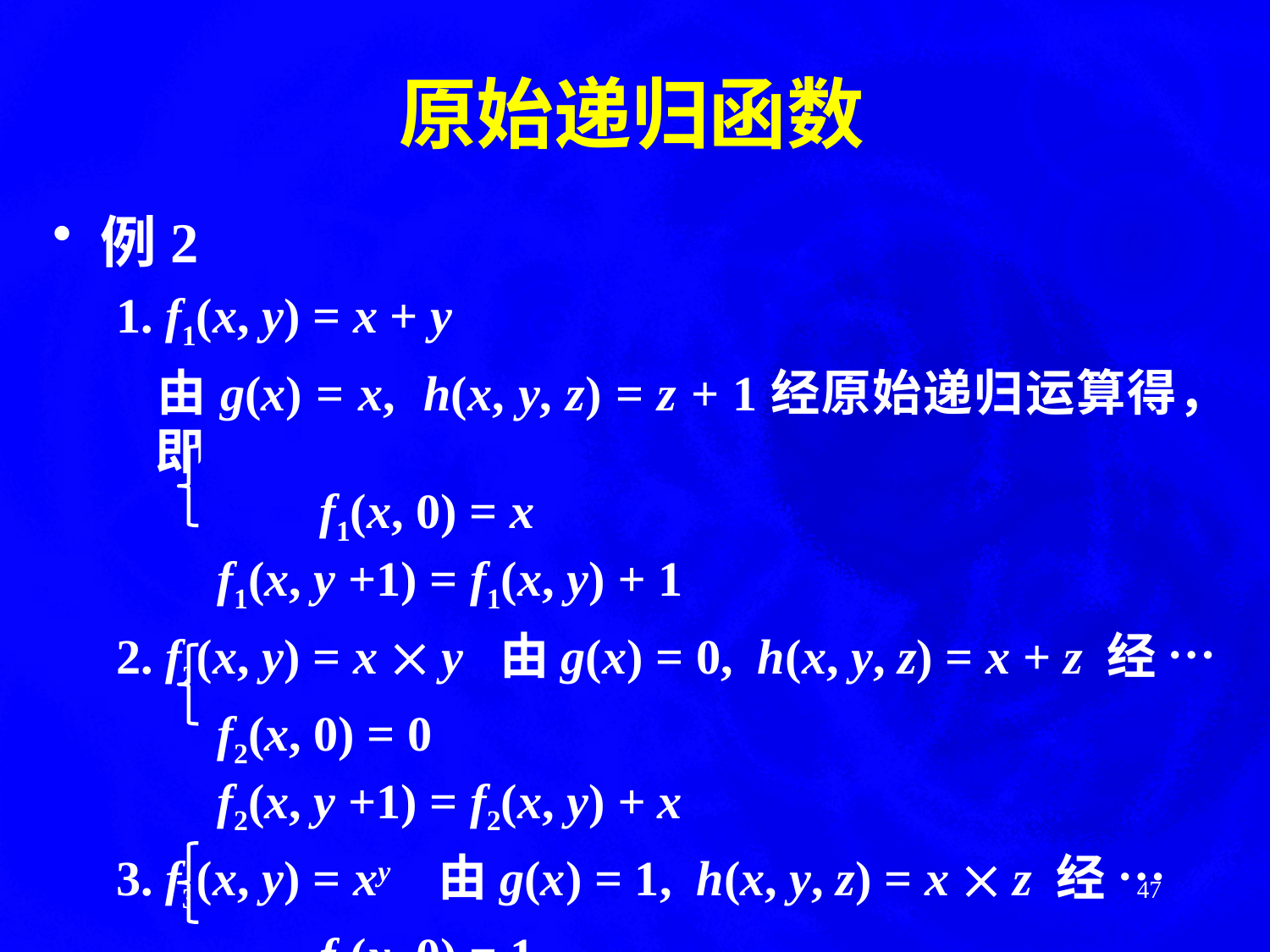

原始递归函数
例2
1. f1(x, y) = x + y
	由g(x) = x,  h(x, y, z) = z + 1经原始递归运算得，即
		   f1(x, 0) = x
	     f1(x, y +1) = f1(x, y) + 1
2. f2(x, y) = x × y  由g(x) = 0,  h(x, y, z) = x + z 经 …
	     f2(x, 0) = 0
	     f2(x, y +1) = f2(x, y) + x
3. f3(x, y) = xy     由g(x) = 1,  h(x, y, z) = x × z 经 …
		   f3(x, 0) = 1
	     f3(x, y +1) = f3(x, y) × x

47